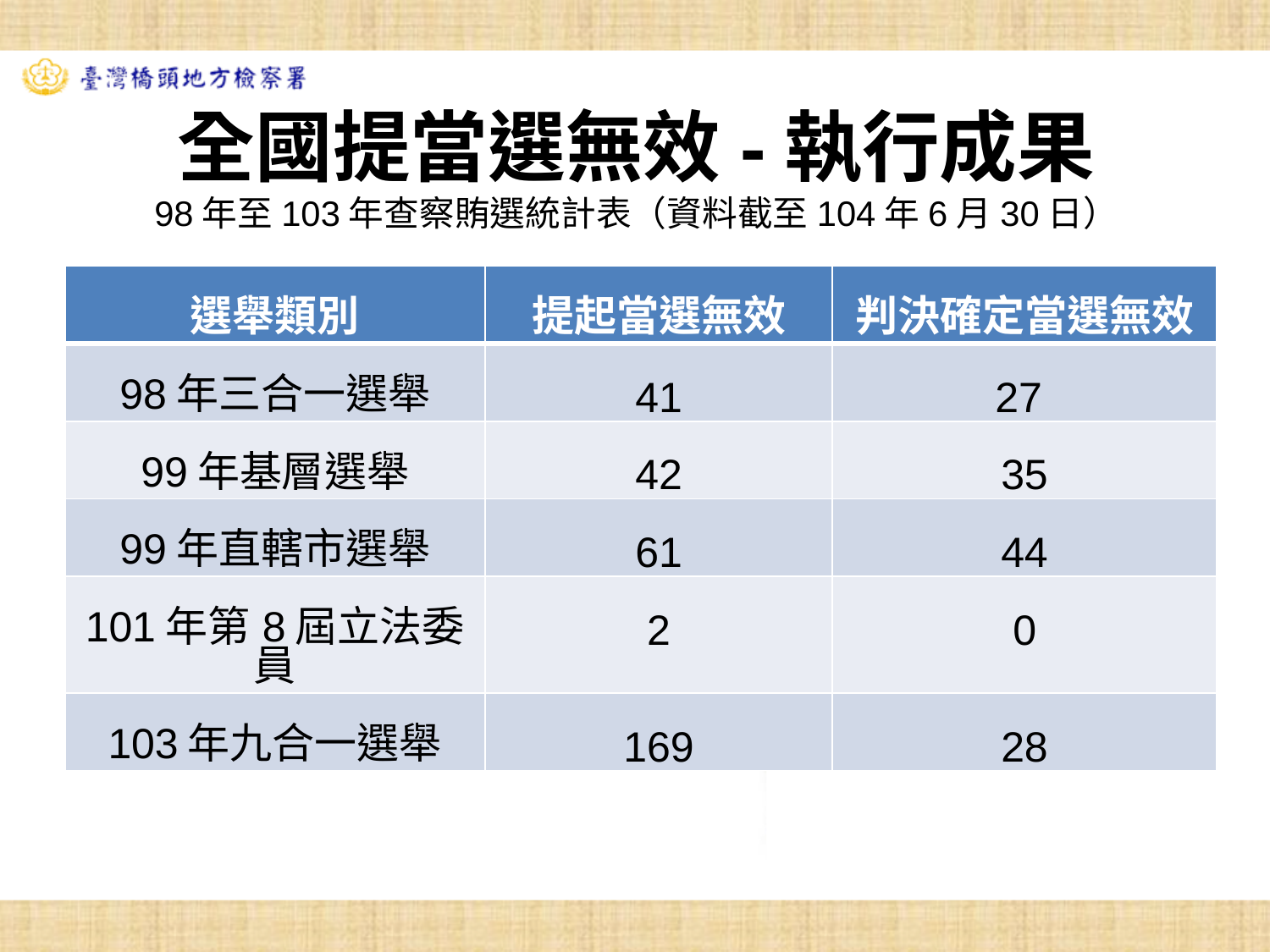

# 全國提當選無效-執行成果 98年至103年查察賄選統計表（資料截至104年6月30日）
| 選舉類別 | 提起當選無效 | 判決確定當選無效 |
| --- | --- | --- |
| 98年三合一選舉 | 41 | 27 |
| 99年基層選舉 | 42 | 35 |
| 99年直轄市選舉 | 61 | 44 |
| 101年第8屆立法委員 | 2 | 0 |
| 103年九合一選舉 | 169 | 28 |